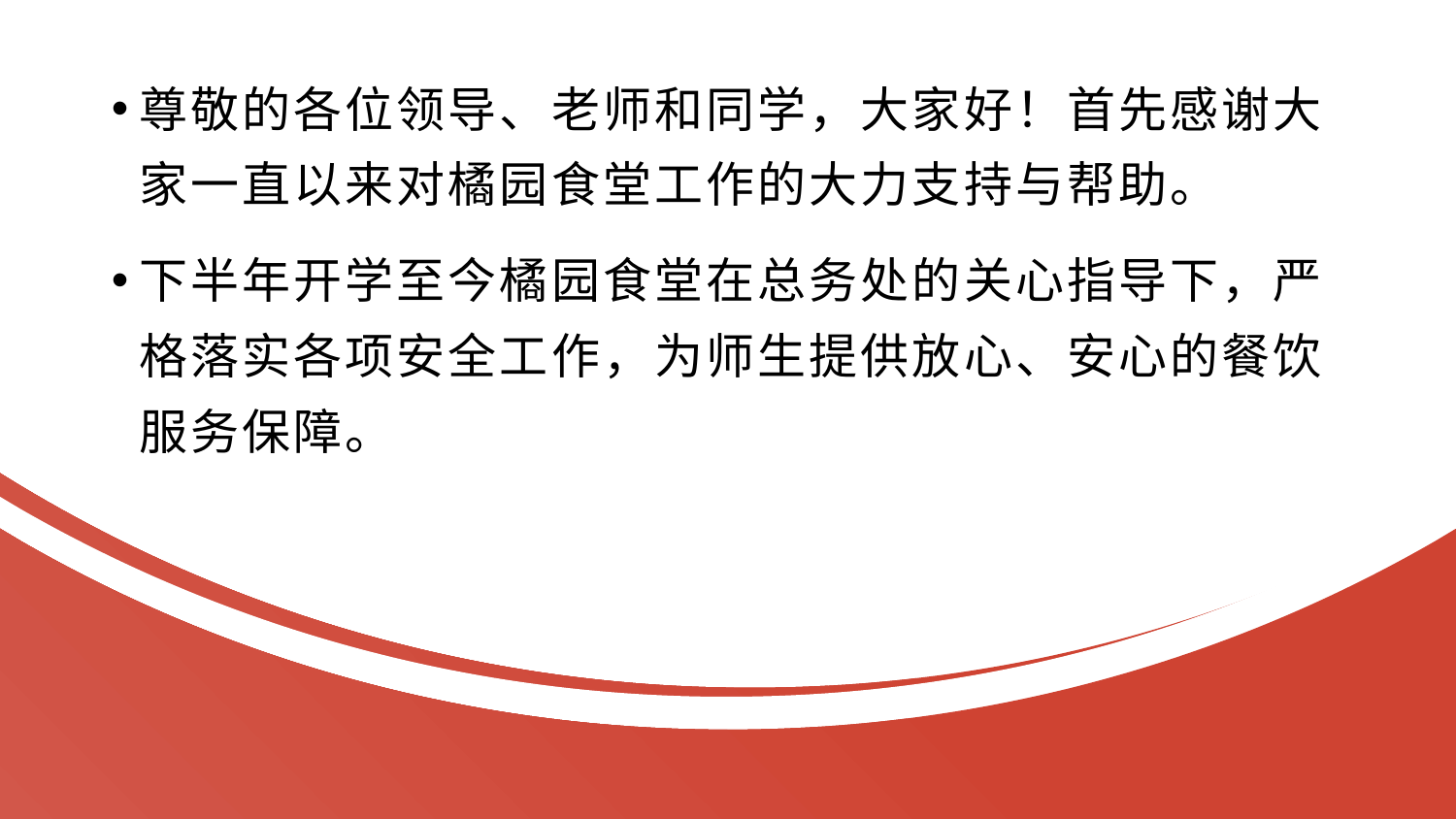

尊敬的各位领导、老师和同学，大家好！首先感谢大家一直以来对橘园食堂工作的大力支持与帮助。
下半年开学至今橘园食堂在总务处的关心指导下，严格落实各项安全工作，为师生提供放心、安心的餐饮服务保障。